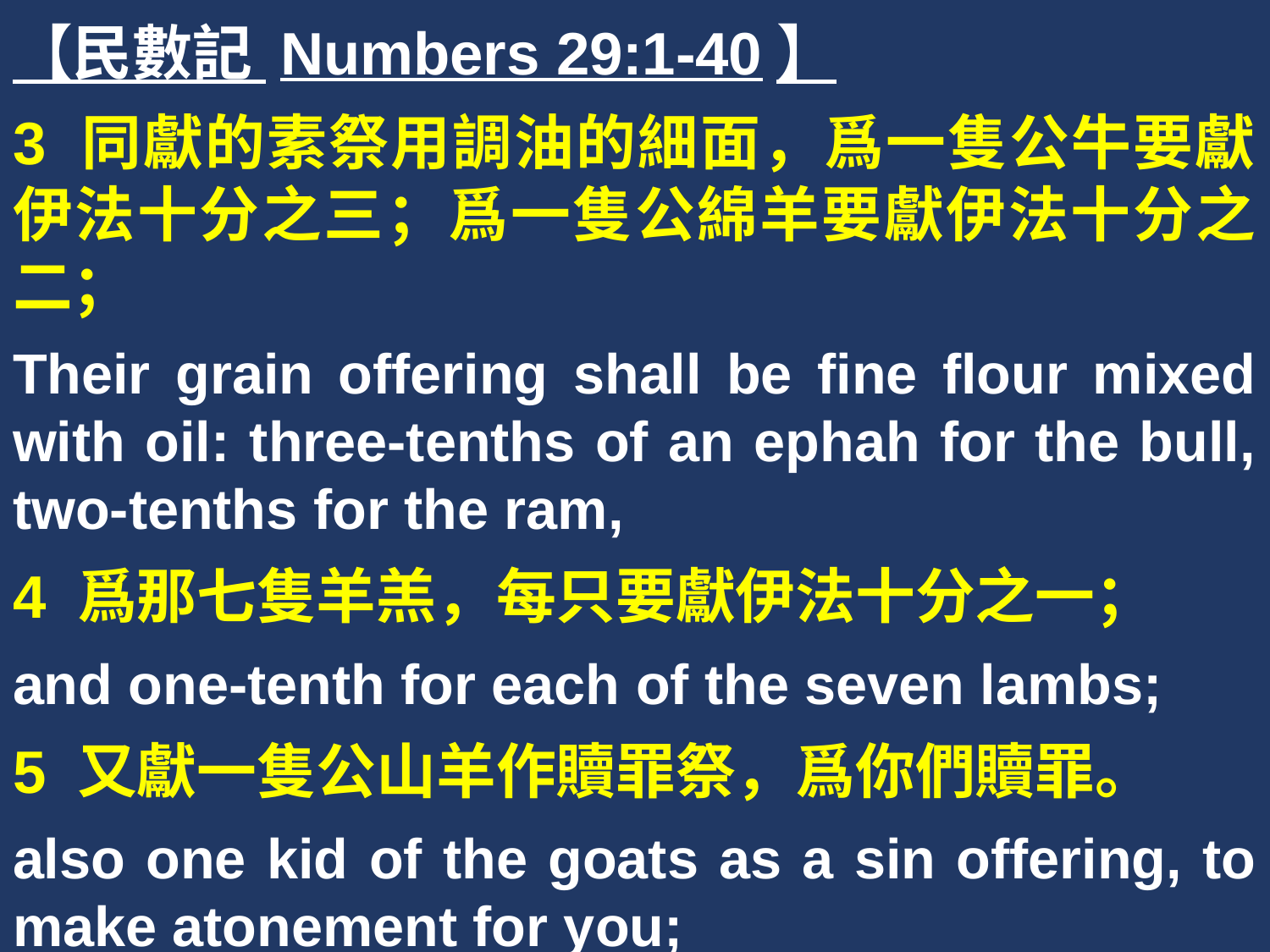

【民數記 Numbers 29:1-40】
3 同獻的素祭用調油的細面，爲一隻公牛要獻伊法十分之三；爲一隻公綿羊要獻伊法十分之二；
Their grain offering shall be fine flour mixed with oil: three-tenths of an ephah for the bull, two-tenths for the ram,
4 爲那七隻羊羔，每只要獻伊法十分之一；
and one-tenth for each of the seven lambs;
5 又獻一隻公山羊作贖罪祭，爲你們贖罪。
also one kid of the goats as a sin offering, to make atonement for you;